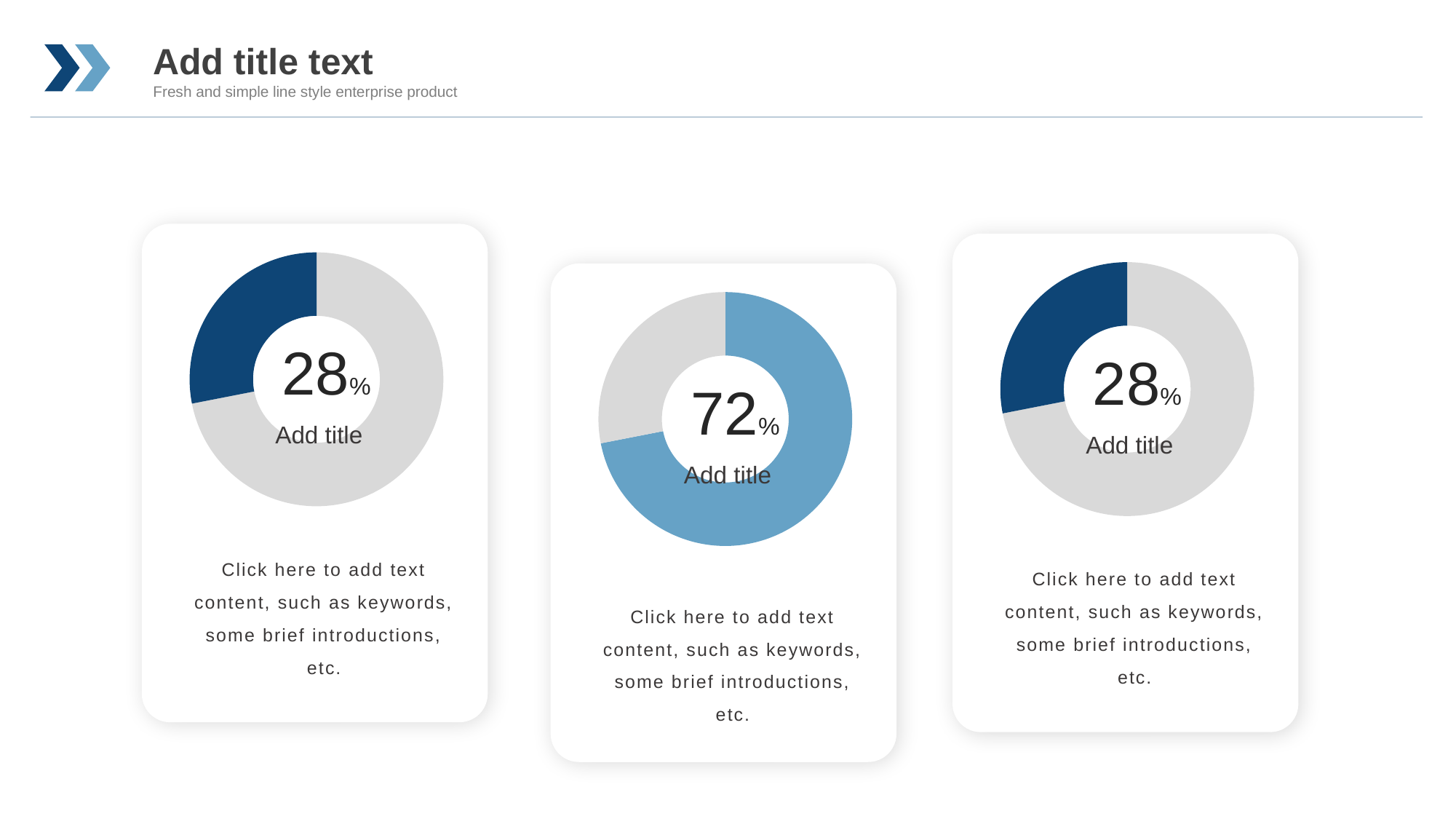

Add title text
Fresh and simple line style enterprise product
80

### Chart

| Category | 销售额 |
|---|---|
| 第一季度 | 8.2 |
| 第二季度 | 3.2 |

### Chart

| Category | 销售额 |
|---|---|
| 第一季度 | 8.2 |
| 第二季度 | 3.2 |

### Chart

| Category | 销售额 |
|---|---|
| 第一季度 | 8.2 |
| 第二季度 | 3.2 |
28%
28%
72%
Add title
Add title
Add title
Click here to add text content, such as keywords, some brief introductions, etc.
Click here to add text content, such as keywords, some brief introductions, etc.
Click here to add text content, such as keywords, some brief introductions, etc.